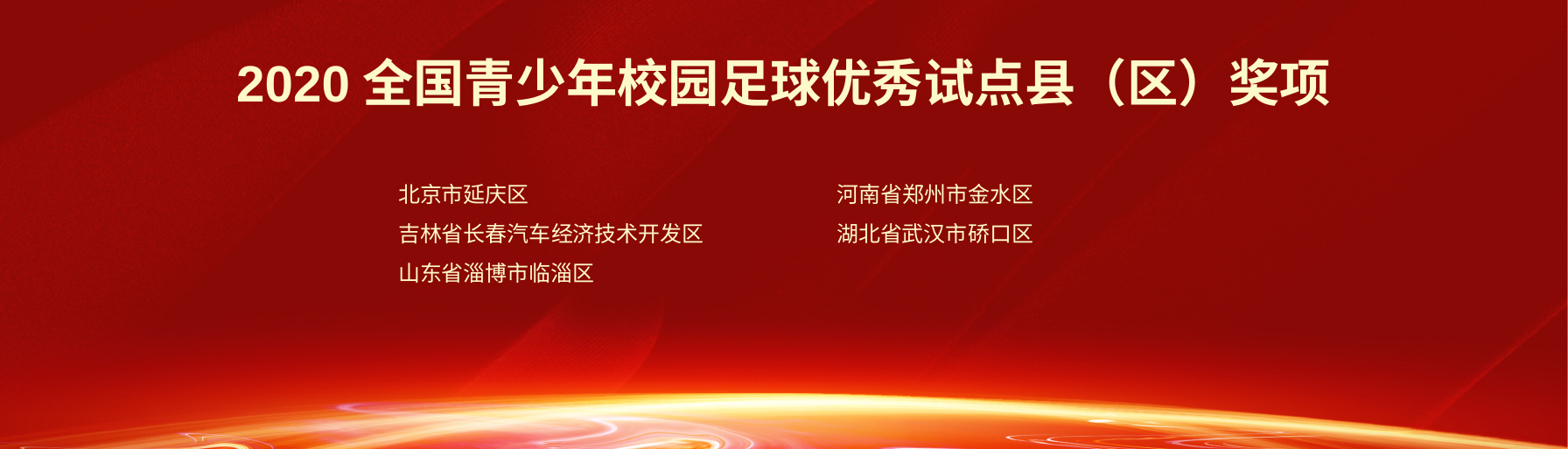

2020全国青少年校园足球优秀试点县（区）奖项
北京市延庆区
吉林省长春汽车经济技术开发区
山东省淄博市临淄区
河南省郑州市金水区
湖北省武汉市硚口区